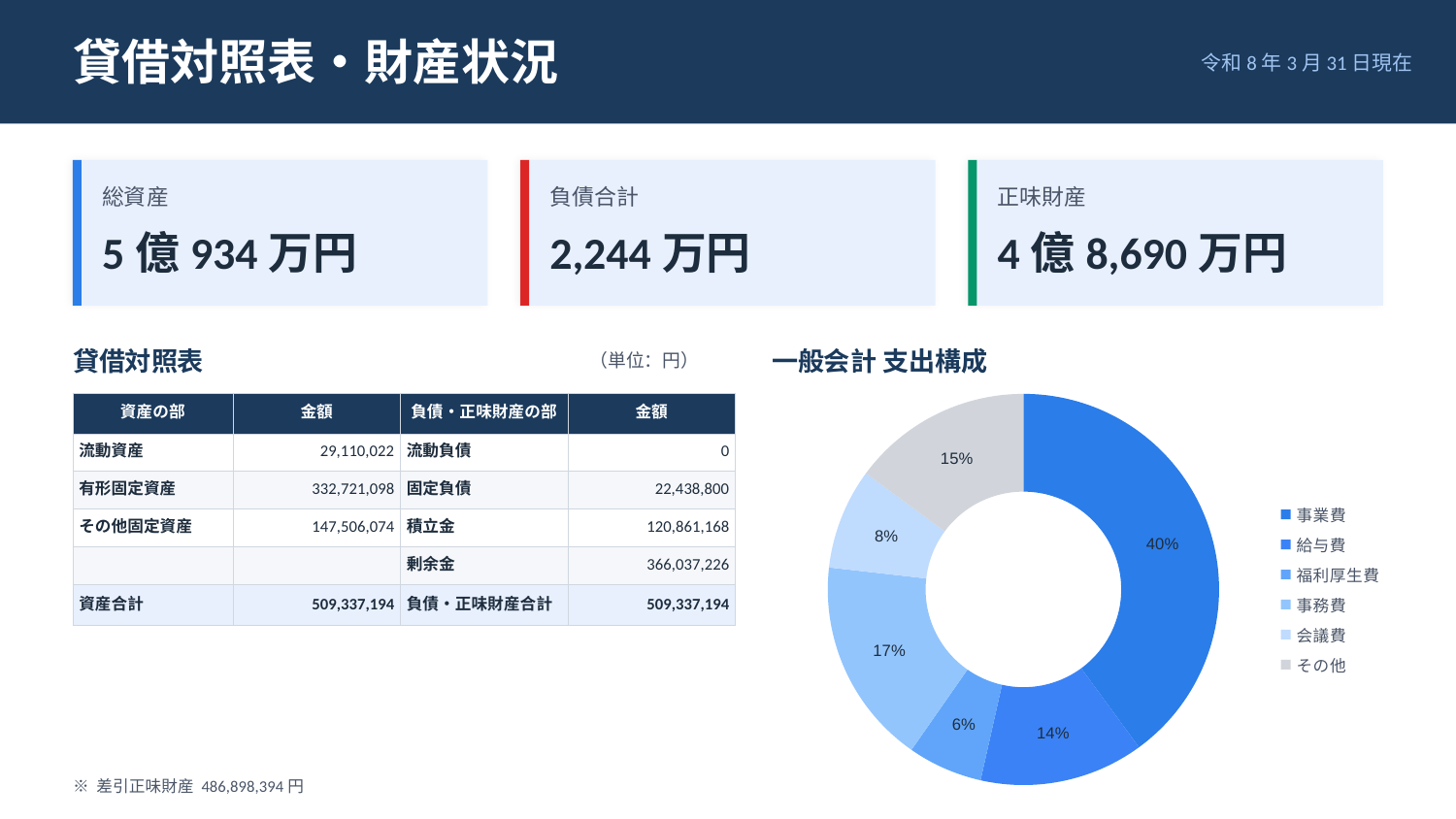

貸借対照表・財産状況
令和8年3月31日現在

総資産
負債合計
正味財産
5億934万円
2,244万円
4億8,690万円
貸借対照表
（単位：円）
一般会計 支出構成

### Chart

| Category | 支出 |
|---|---|
| 事業費 | 18255365.0 |
| 給与費 | 6207122.0 |
| 福利厚生費 | 2823889.0 |
| 事務費 | 7816086.0 |
| 会議費 | 3801990.0 |
| その他 | 6806013.0 |
| 資産の部 | 金額 | 負債・正味財産の部 | 金額 |
| --- | --- | --- | --- |
| 流動資産 | 29,110,022 | 流動負債 | 0 |
| 有形固定資産 | 332,721,098 | 固定負債 | 22,438,800 |
| その他固定資産 | 147,506,074 | 積立金 | 120,861,168 |
|  |  | 剰余金 | 366,037,226 |
| 資産合計 | 509,337,194 | 負債・正味財産合計 | 509,337,194 |
※ 差引正味財産 486,898,394円